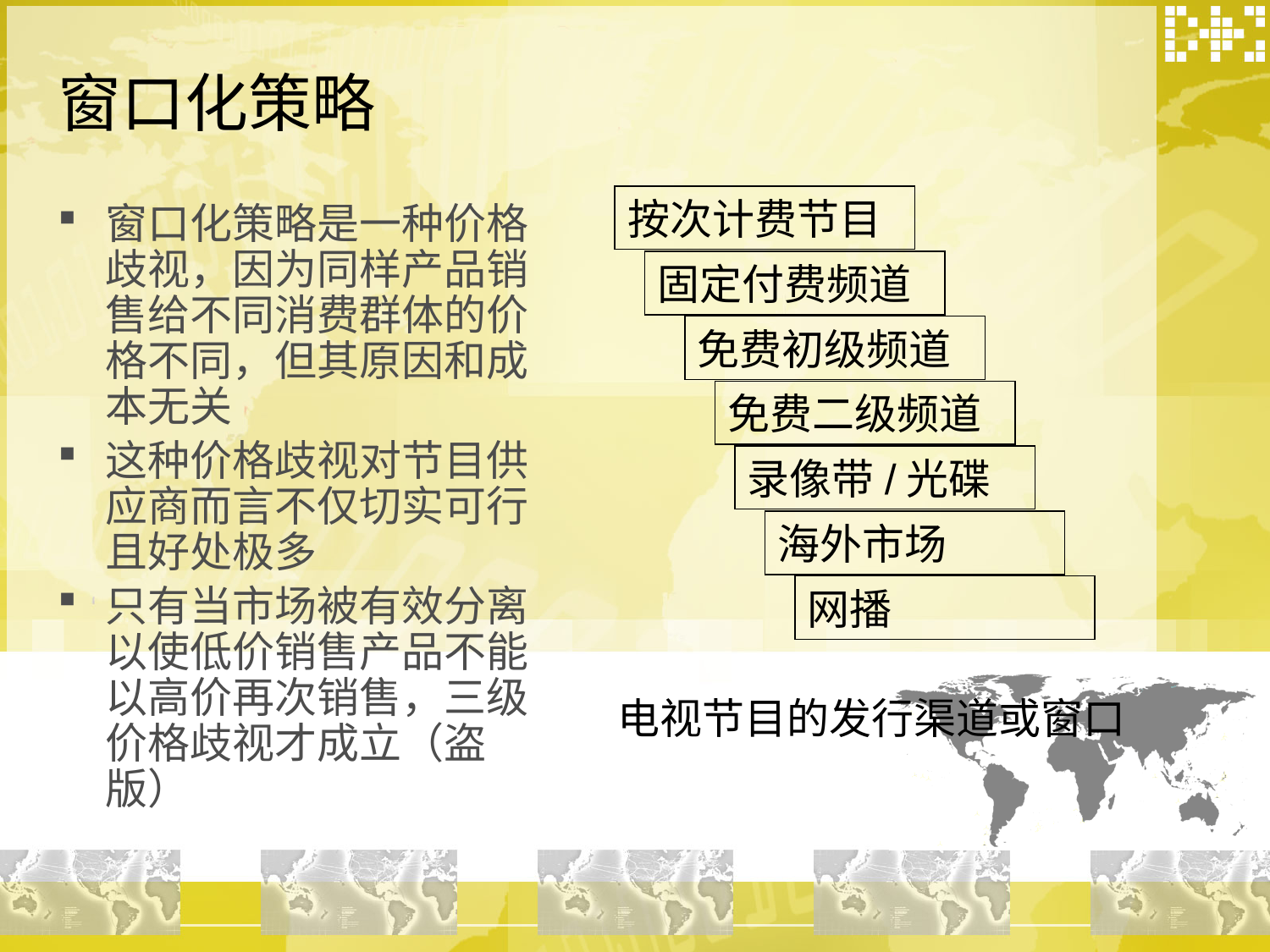

# 窗口化策略
按次计费节目
窗口化策略是一种价格歧视，因为同样产品销售给不同消费群体的价格不同，但其原因和成本无关
这种价格歧视对节目供应商而言不仅切实可行且好处极多
只有当市场被有效分离以使低价销售产品不能以高价再次销售，三级价格歧视才成立（盗版）
固定付费频道
免费初级频道
免费二级频道
录像带/光碟
海外市场
网播
电视节目的发行渠道或窗口